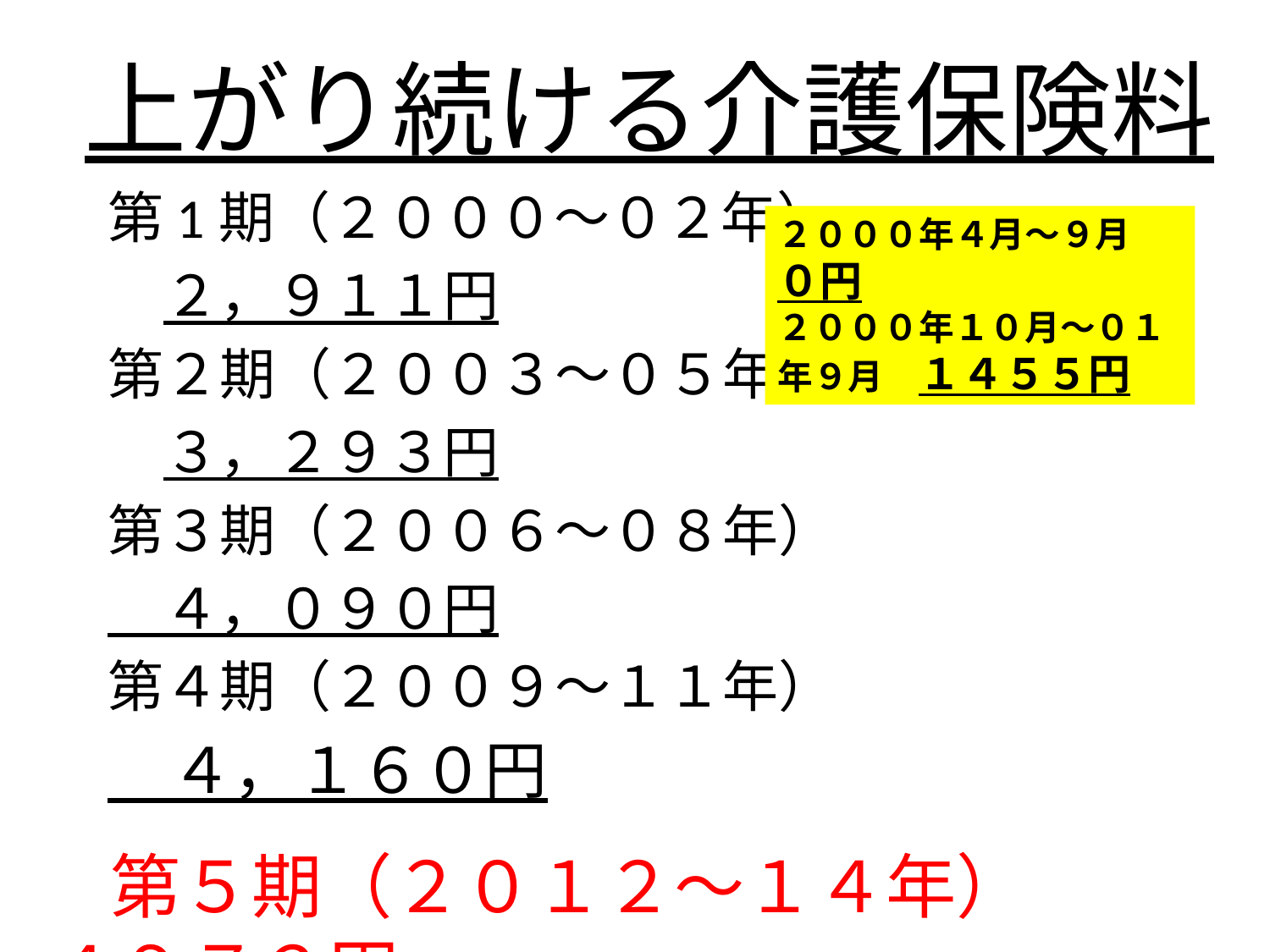

# 上がり続ける介護保険料
第1期（２０００～０２年）
　２，９１１円
第２期（２００３～０５年）
　３，２９３円
第３期（２００６～０８年）
　４，０９０円
第４期（２００９～１１年）
　４，１６０円

２０００年４月～９月　０円
２０００年１０月～０１年９月　１４５５円
　第５期（２０１２～１４年）　　４９７２円